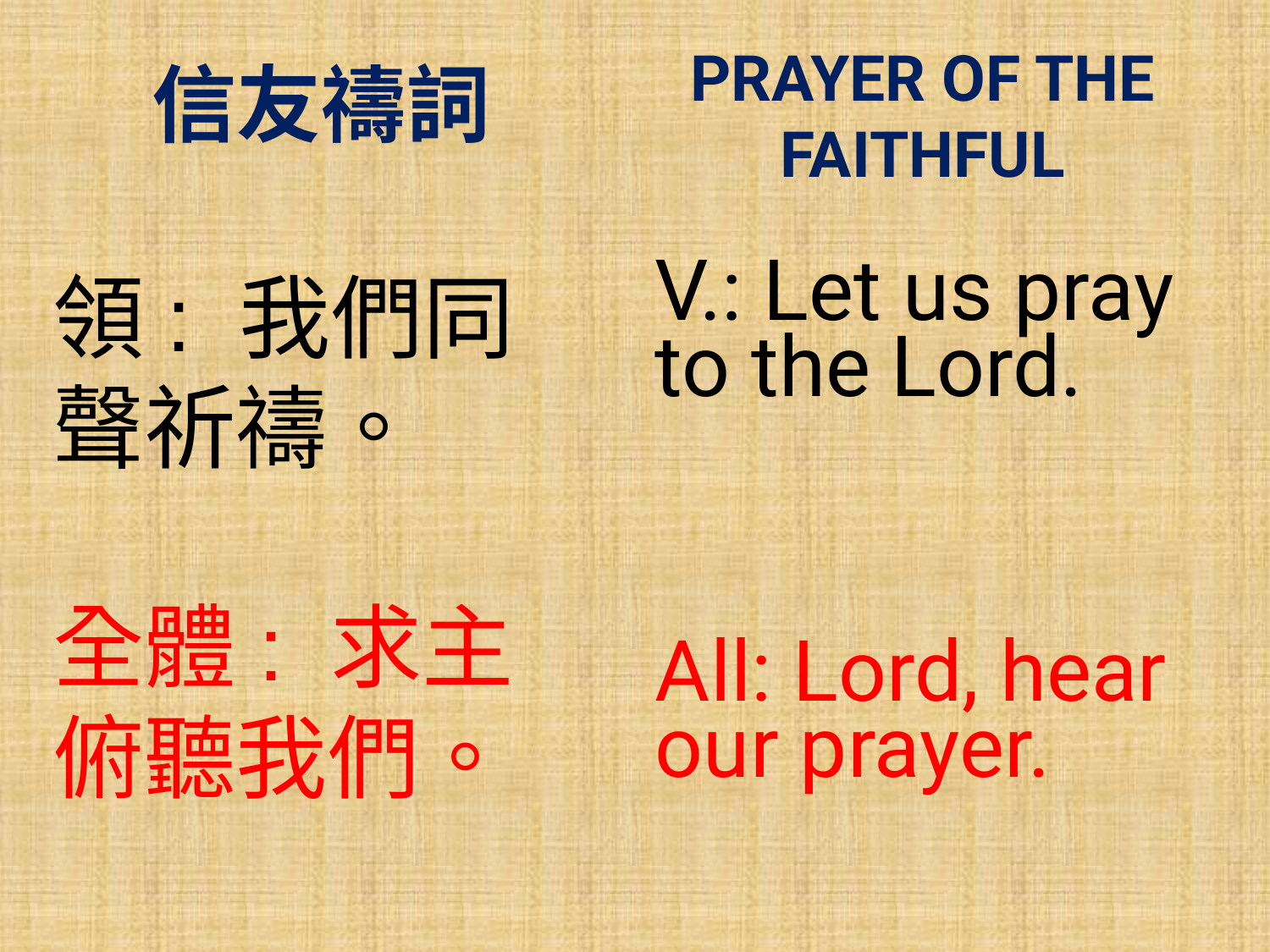

# 信友禱詞
PRAYER OF THE FAITHFUL
領: 我們同聲祈禱。

全體: 求主俯聽我們。
V.: Let us pray to the Lord.

All: Lord, hear our prayer.